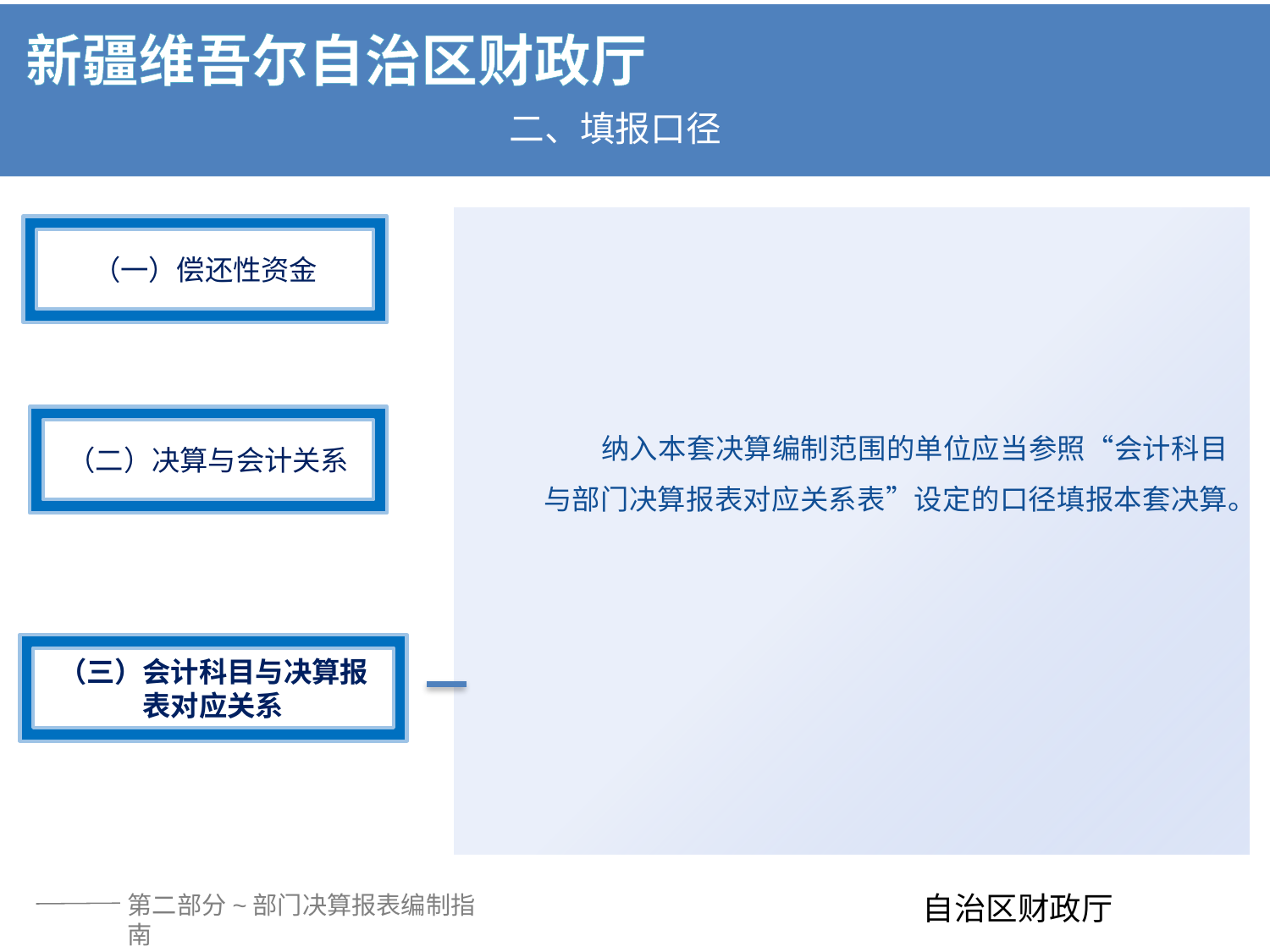

二、填报口径

                 纳入本套决算编制范围的单位应当参照“会计科目与部门决算报表对应关系表”设定的口径填报本套决算。

（一）偿还性资金
（二）决算与会计关系
（三）会计科目与决算报
表对应关系
第二部分~部门决算报表编制指南
18